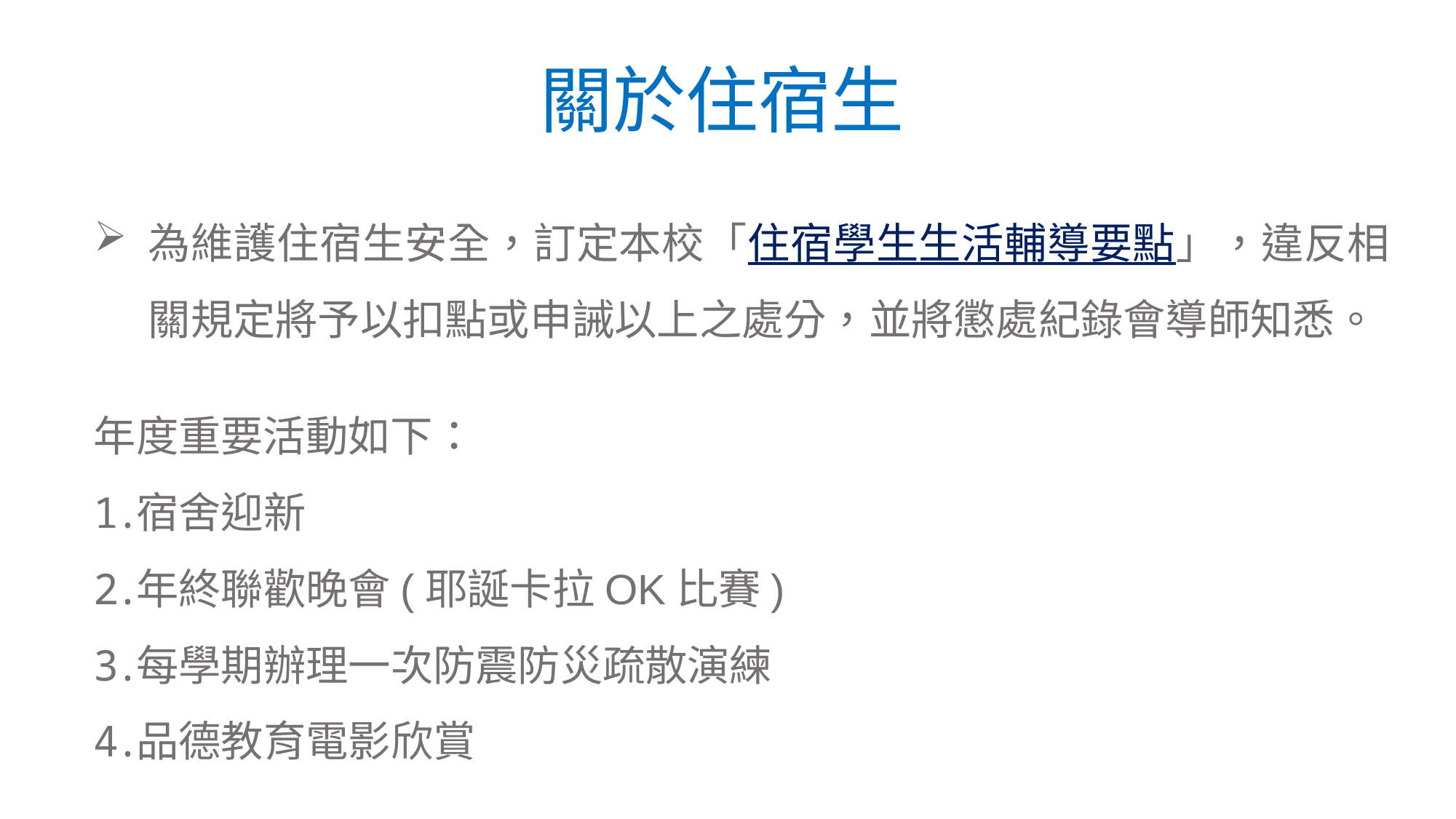

關於住宿生
為維護住宿生安全，訂定本校「住宿學生生活輔導要點」，違反相關規定將予以扣點或申誡以上之處分，並將懲處紀錄會導師知悉。
年度重要活動如下：
宿舍迎新
年終聯歡晚會(耶誕卡拉OK比賽)
每學期辦理一次防震防災疏散演練
品德教育電影欣賞